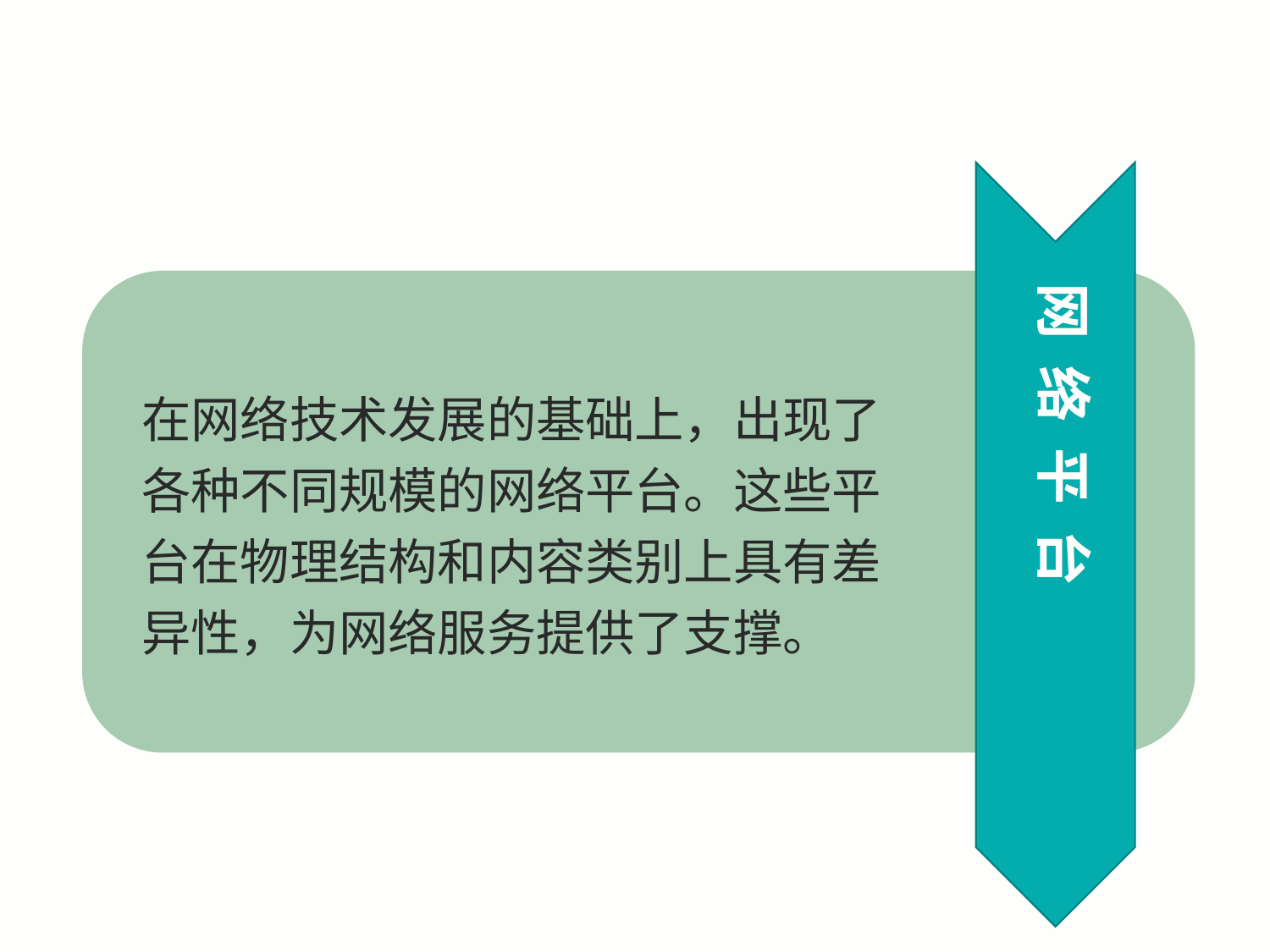

网  络  平  台

在网络技术发展的基础上，出现了各种不同规模的网络平台。这些平台在物理结构和内容类别上具有差异性，为网络服务提供了支撑。